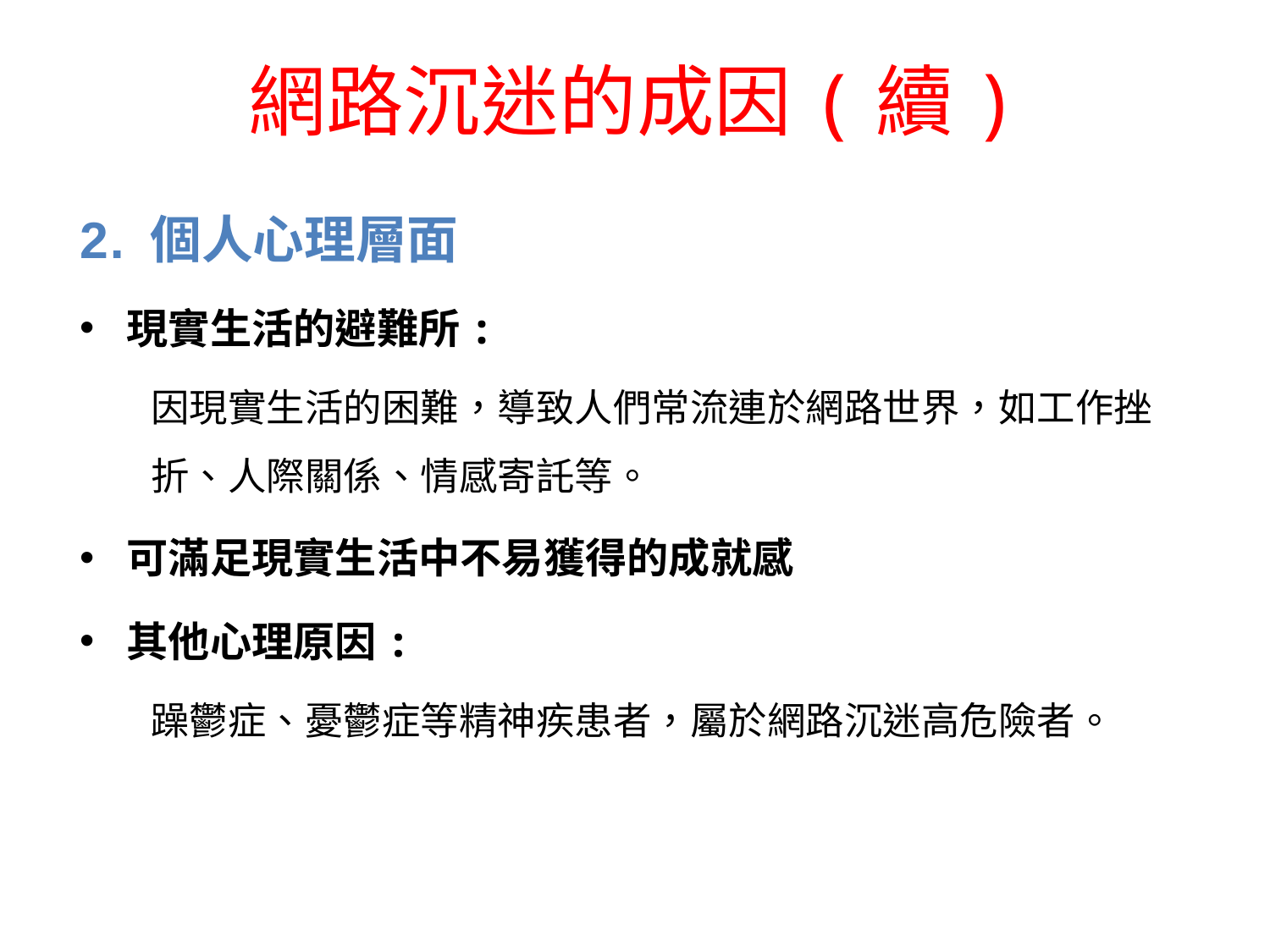

# 網路沉迷的成因(續)
個人心理層面
現實生活的避難所:
因現實生活的困難，導致人們常流連於網路世界，如工作挫折、人際關係、情感寄託等。
可滿足現實生活中不易獲得的成就感
其他心理原因:
躁鬱症、憂鬱症等精神疾患者，屬於網路沉迷高危險者。